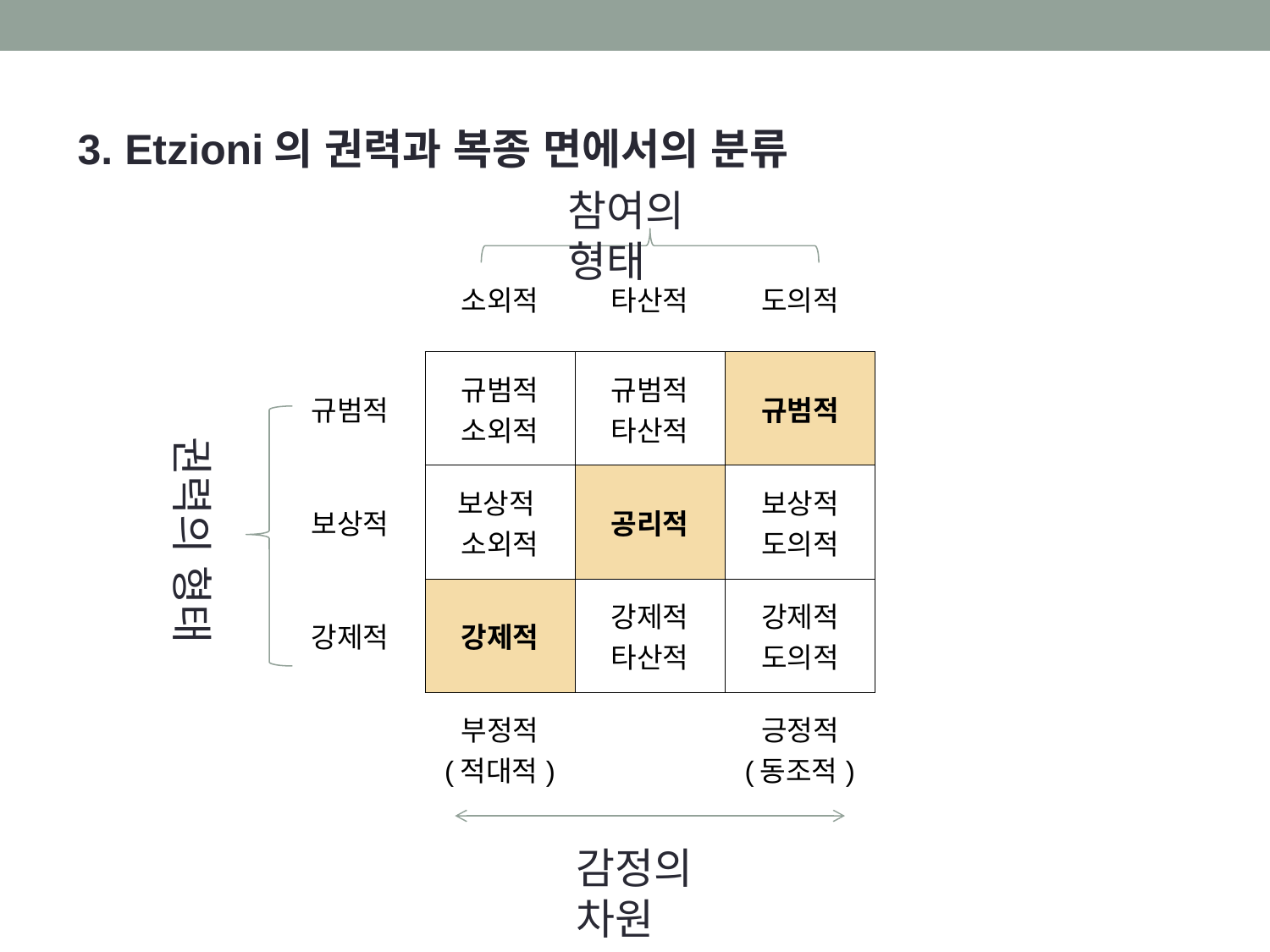

3. Etzioni의 권력과 복종 면에서의 분류

참여의 형태
|  | 소외적 | 타산적 | 도의적 |
| --- | --- | --- | --- |
| 규범적 | 규범적 소외적 | 규범적 타산적 | 규범적 |
| 보상적 | 보상적 소외적 | 공리적 | 보상적 도의적 |
| 강제적 | 강제적 | 강제적 타산적 | 강제적 도의적 |
|  | 부정적 (적대적) |  | 긍정적 (동조적) |

권력의 형태
감정의 차원